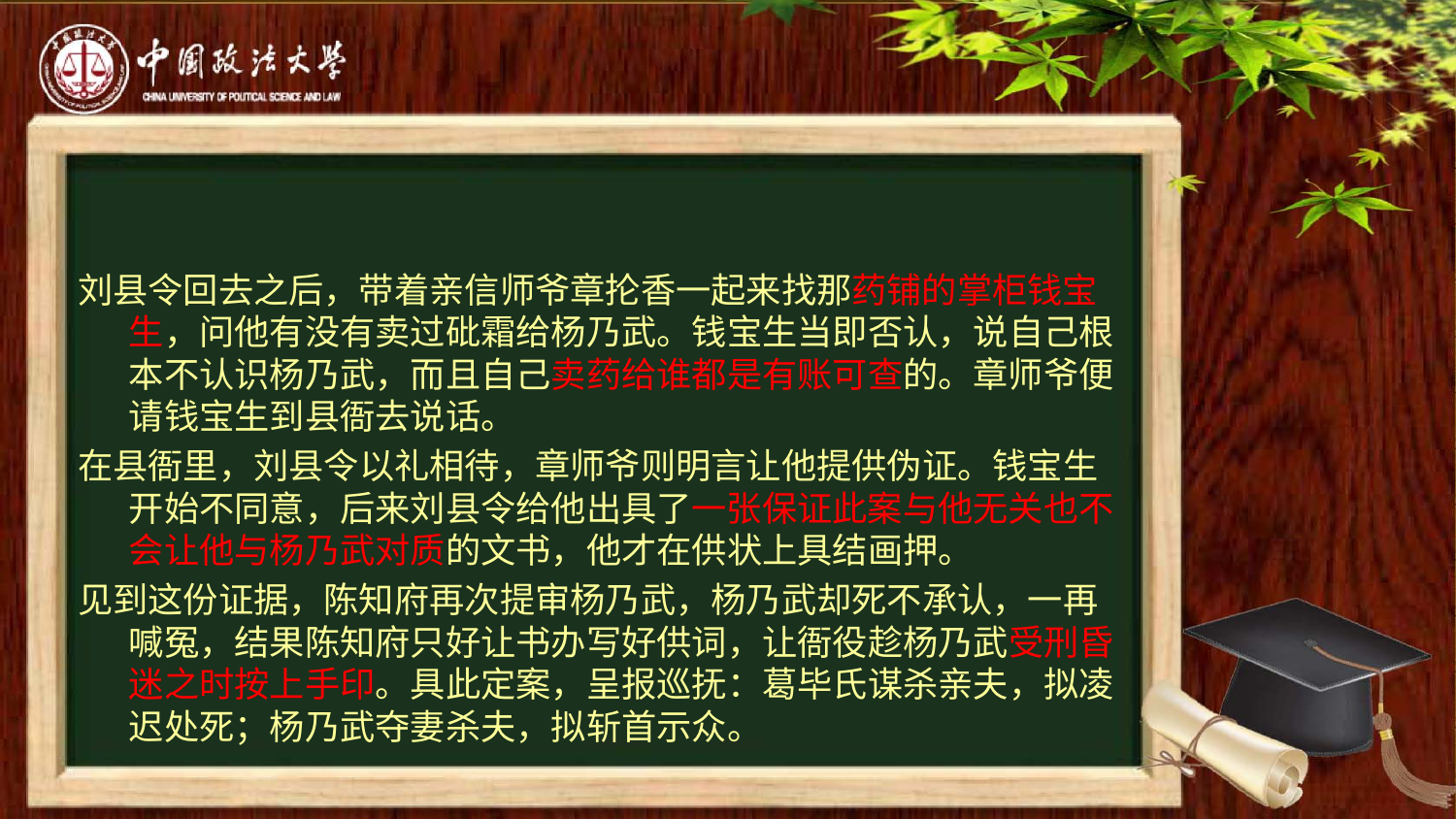

#
刘县令回去之后，带着亲信师爷章抡香一起来找那药铺的掌柜钱宝生，问他有没有卖过砒霜给杨乃武。钱宝生当即否认，说自己根本不认识杨乃武，而且自己卖药给谁都是有账可查的。章师爷便请钱宝生到县衙去说话。
在县衙里，刘县令以礼相待，章师爷则明言让他提供伪证。钱宝生开始不同意，后来刘县令给他出具了一张保证此案与他无关也不会让他与杨乃武对质的文书，他才在供状上具结画押。
见到这份证据，陈知府再次提审杨乃武，杨乃武却死不承认，一再喊冤，结果陈知府只好让书办写好供词，让衙役趁杨乃武受刑昏迷之时按上手印。具此定案，呈报巡抚：葛毕氏谋杀亲夫，拟凌迟处死；杨乃武夺妻杀夫，拟斩首示众。